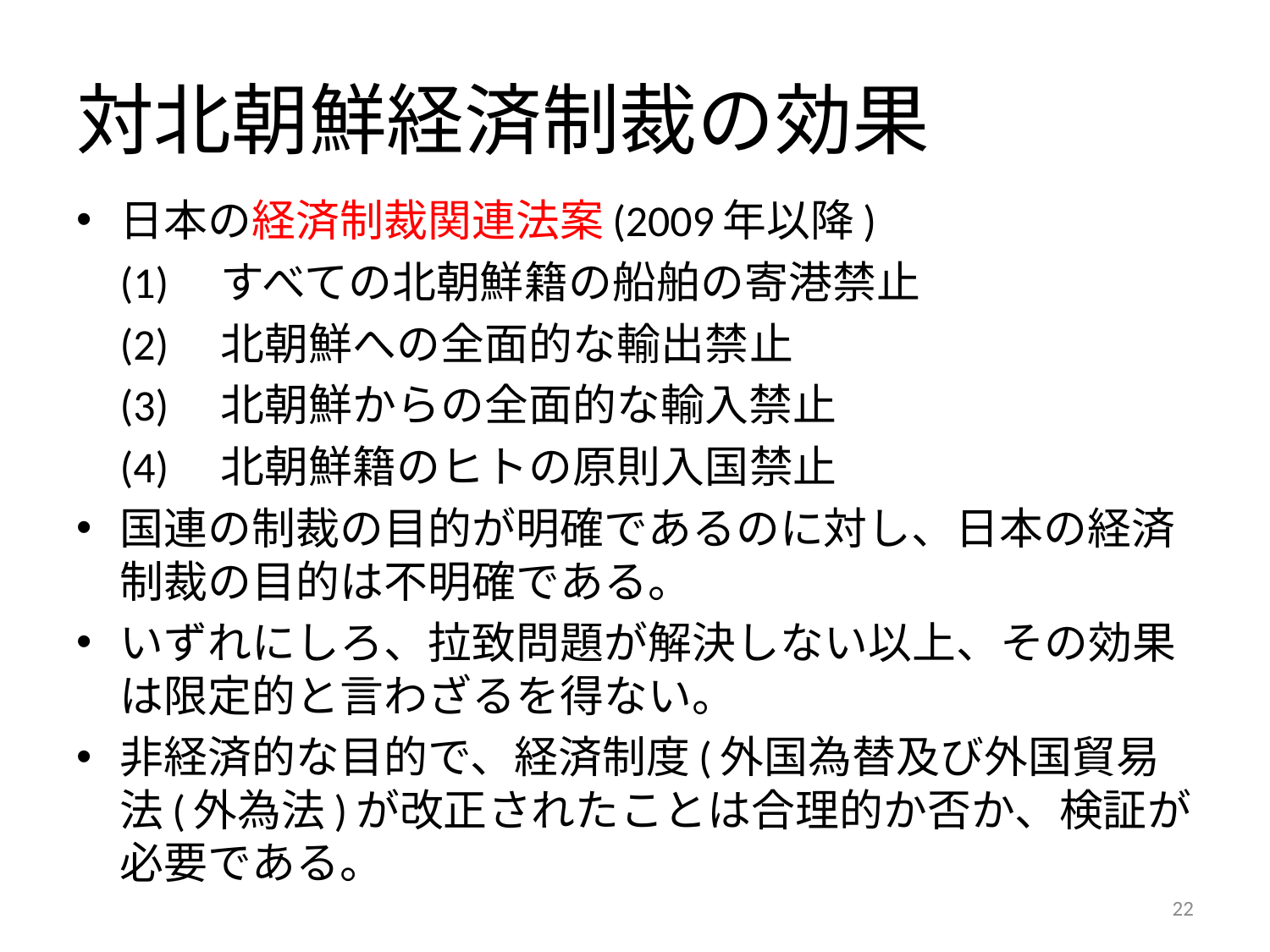

# 対北朝鮮経済制裁の効果
日本の経済制裁関連法案(2009年以降)
	(1)　すべての北朝鮮籍の船舶の寄港禁止
	(2)　北朝鮮への全面的な輸出禁止
	(3)　北朝鮮からの全面的な輸入禁止
	(4)　北朝鮮籍のヒトの原則入国禁止
国連の制裁の目的が明確であるのに対し、日本の経済制裁の目的は不明確である。
いずれにしろ、拉致問題が解決しない以上、その効果は限定的と言わざるを得ない。
非経済的な目的で、経済制度(外国為替及び外国貿易法(外為法)が改正されたことは合理的か否か、検証が必要である。
22